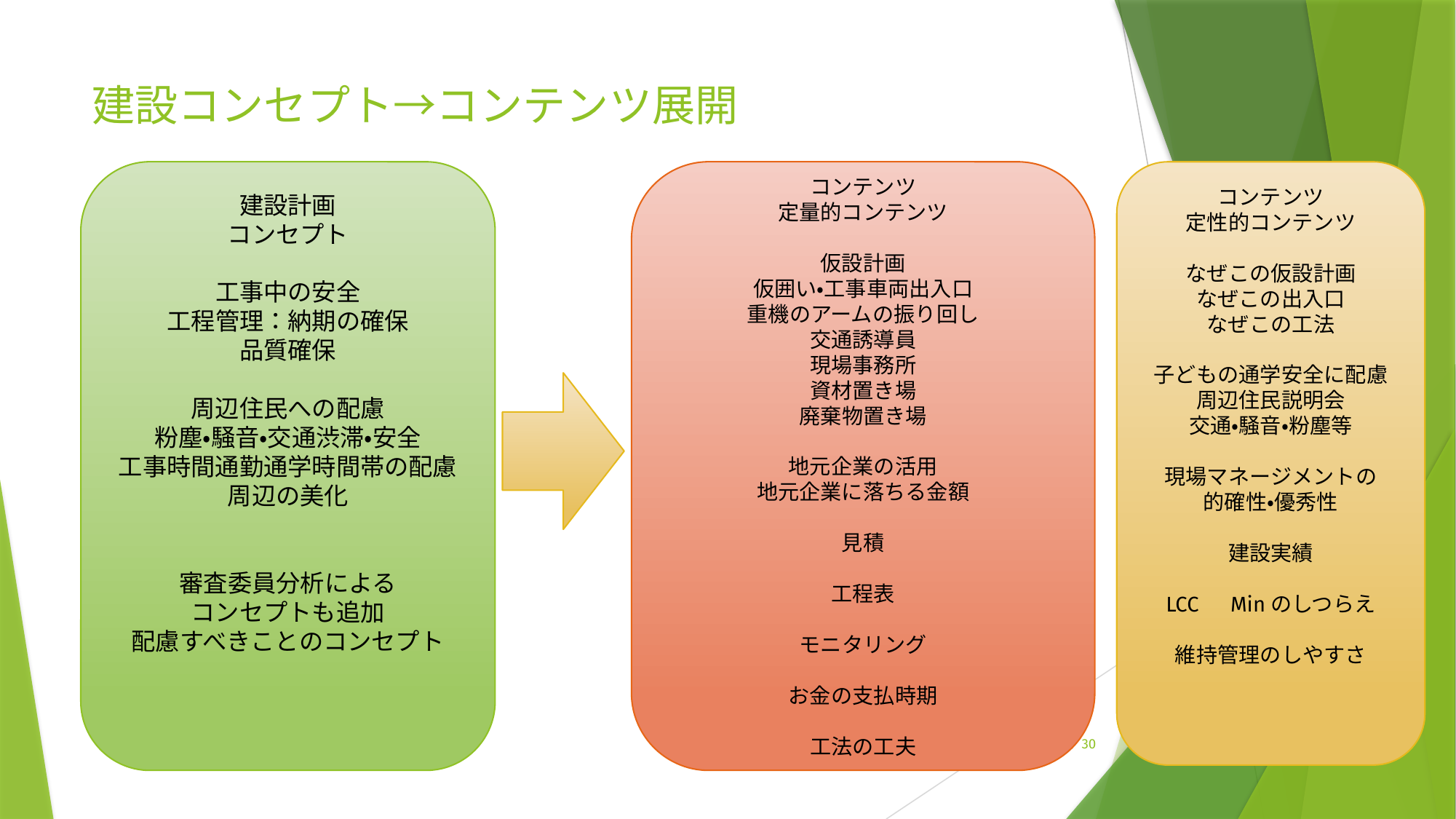

# 建設コンセプト→コンテンツ展開
建設計画
コンセプト

工事中の安全
工程管理：納期の確保
品質確保

周辺住民への配慮
粉塵・騒音・交通渋滞・安全
工事時間通勤通学時間帯の配慮
周辺の美化

審査委員分析による
コンセプトも追加
配慮すべきことのコンセプト

コンテンツ
定量的コンテンツ

仮設計画
仮囲い・工事車両出入口
重機のアームの振り回し
交通誘導員
現場事務所
資材置き場
廃棄物置き場

地元企業の活用
地元企業に落ちる金額

見積

工程表

モニタリング

お金の支払時期

工法の工夫
コンテンツ
定性的コンテンツ

なぜこの仮設計画
なぜこの出入口
なぜこの工法

子どもの通学安全に配慮
周辺住民説明会
交通・騒音・粉塵等

現場マネージメントの
的確性・優秀性

建設実績

LCC　Minのしつらえ

維持管理のしやすさ

30